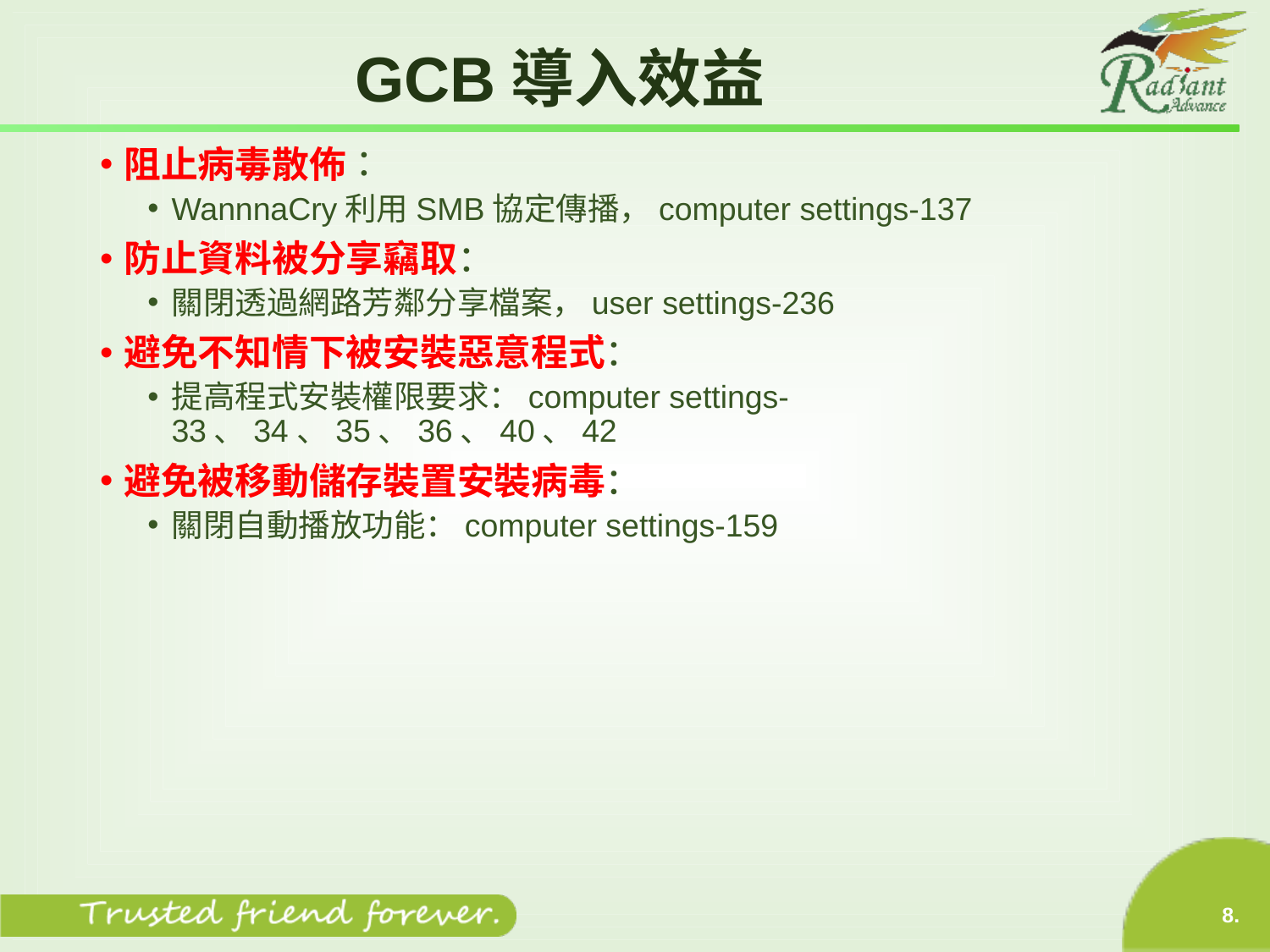

# GCB導入效益
阻止病毒散佈：
WannnaCry利用SMB協定傳播，computer settings-137
防止資料被分享竊取：
關閉透過網路芳鄰分享檔案，user settings-236
避免不知情下被安裝惡意程式：
提高程式安裝權限要求：computer settings-33、34、35、36、40、42
避免被移動儲存裝置安裝病毒：
關閉自動播放功能：computer settings-159

8.